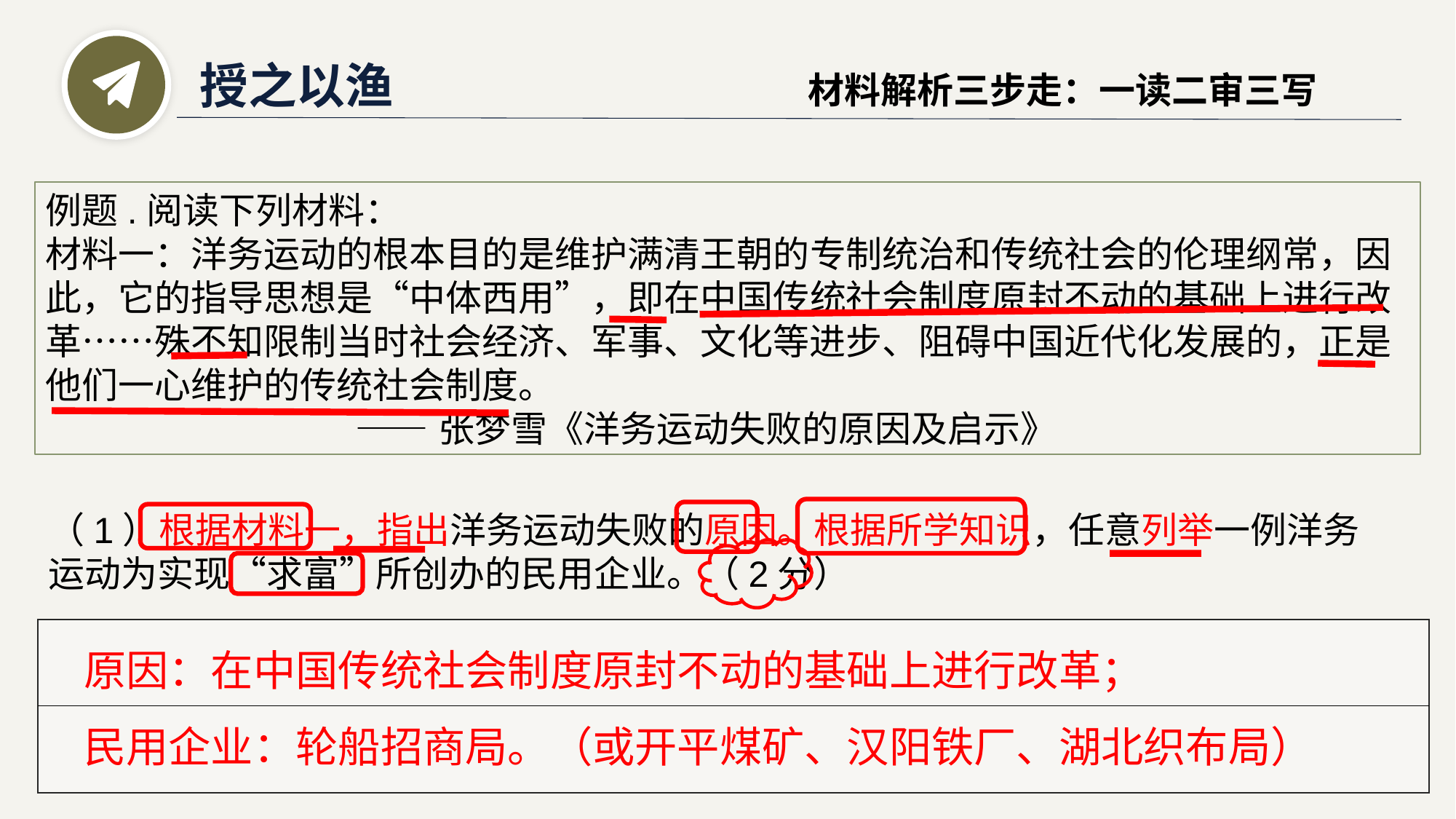

授之以渔

材料解析三步走：一读二审三写
例题.阅读下列材料：
材料一：洋务运动的根本目的是维护满清王朝的专制统治和传统社会的伦理纲常，因此，它的指导思想是“中体西用”，即在中国传统社会制度原封不动的基础上进行改革……殊不知限制当时社会经济、军事、文化等进步、阻碍中国近代化发展的，正是他们一心维护的传统社会制度。
                                      ——张梦雪《洋务运动失败的原因及启示》

（1）根据材料一，指出洋务运动失败的原因。根据所学知识，任意列举一例洋务运动为实现“求富”所创办的民用企业。（2分）

原因：在中国传统社会制度原封不动的基础上进行改革；
民用企业：轮船招商局。（或开平煤矿、汉阳铁厂、湖北织布局）